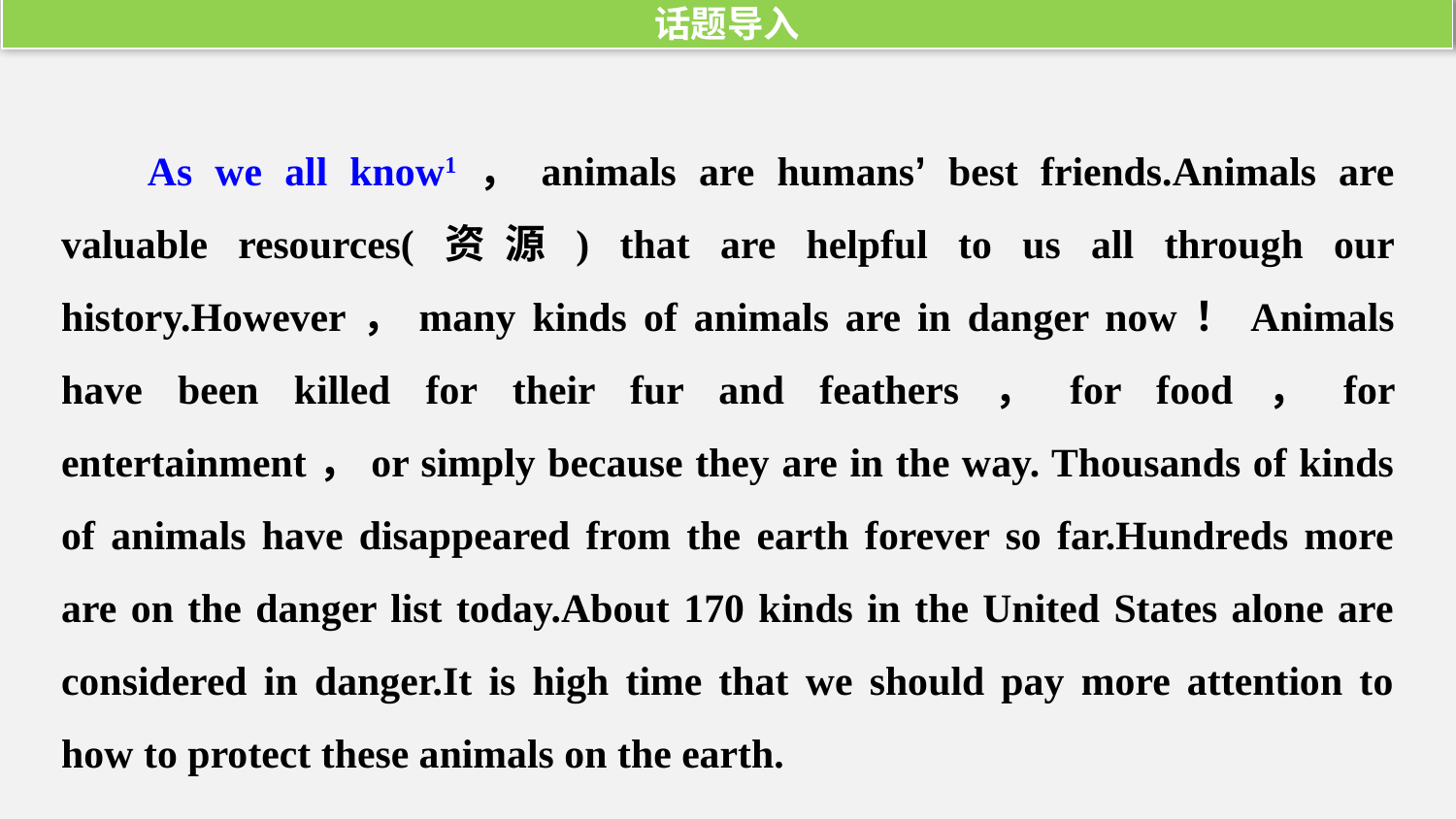

话题导入
As we all know1，animals are humans’ best friends.Animals are valuable resources(资源) that are helpful to us all through our history.However，many kinds of animals are in danger now！Animals have been killed for their fur and feathers，for food，for entertainment，or simply because they are in the way. Thousands of kinds of animals have disappeared from the earth forever so far.Hundreds more are on the danger list today.About 170 kinds in the United States alone are considered in danger.It is high time that we should pay more attention to how to protect these animals on the earth.